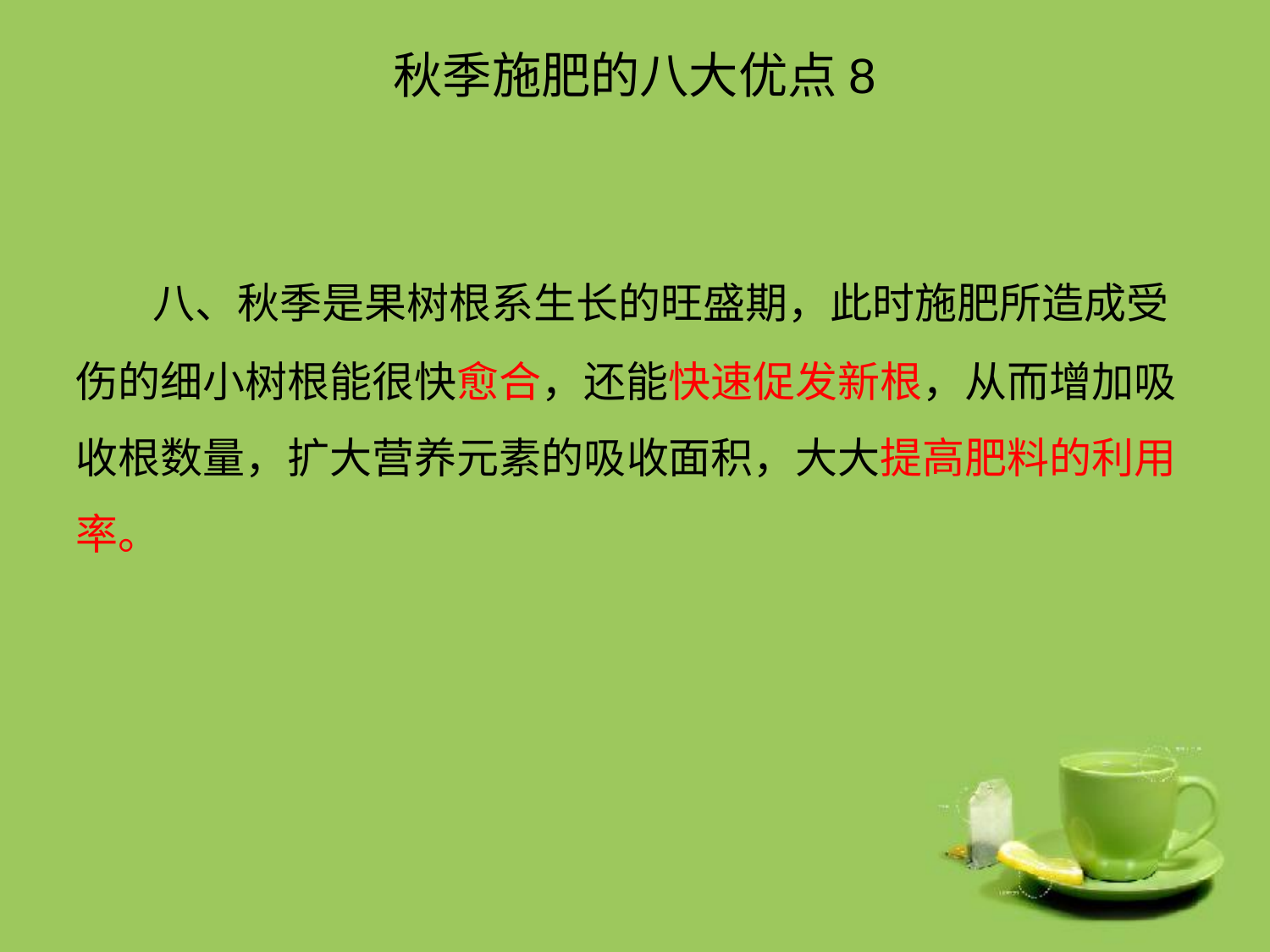

# 秋季施肥的八大优点8
     八、秋季是果树根系生长的旺盛期，此时施肥所造成受伤的细小树根能很快愈合，还能快速促发新根，从而增加吸收根数量，扩大营养元素的吸收面积，大大提高肥料的利用率。